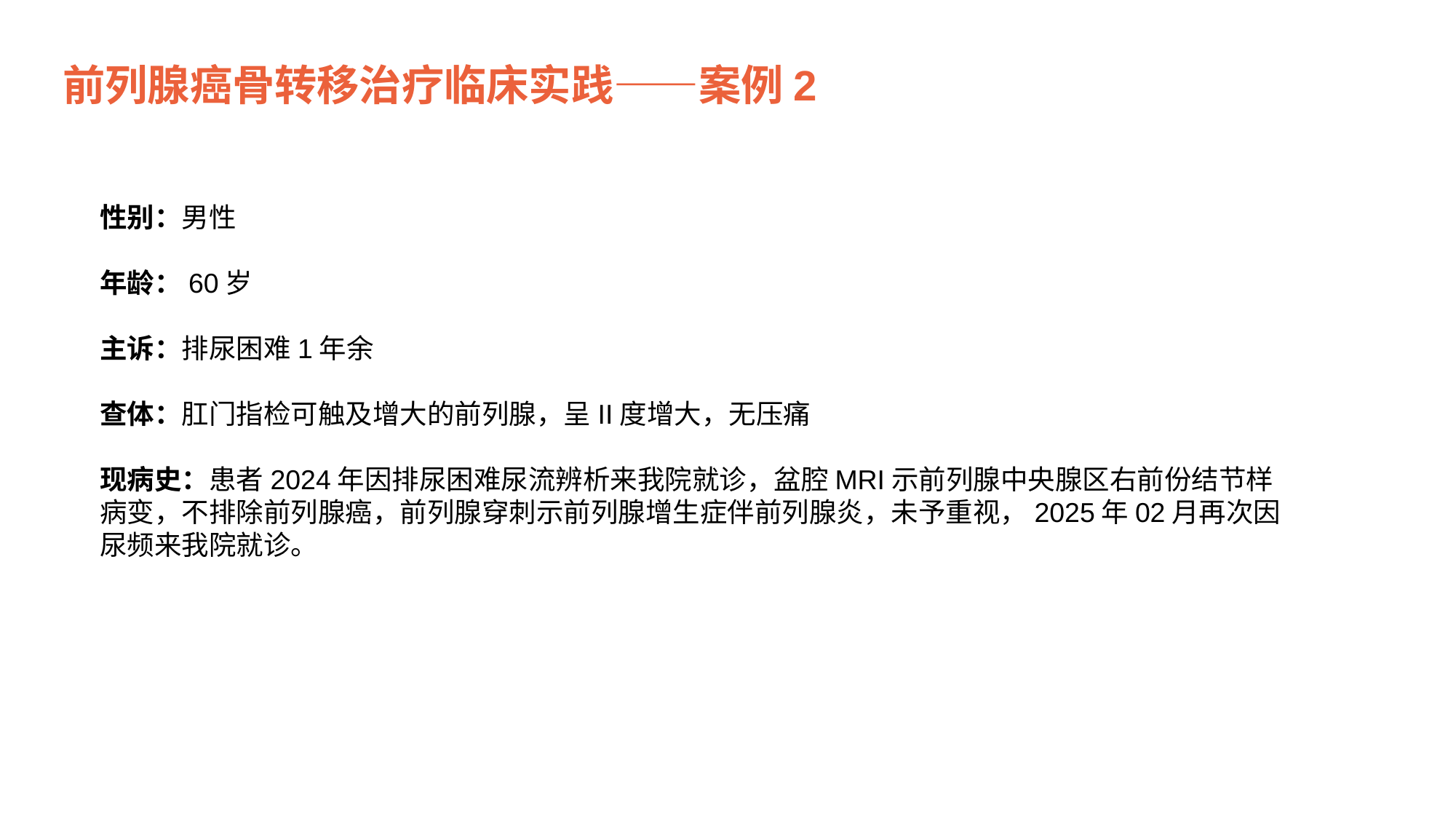

前列腺癌骨转移治疗临床实践——案例2
性别：男性

年龄：60岁

主诉：排尿困难1年余

查体：肛门指检可触及增大的前列腺，呈II度增大，无压痛

现病史：患者2024年因排尿困难尿流辨析来我院就诊，盆腔MRI示前列腺中央腺区右前份结节样病变，不排除前列腺癌，前列腺穿刺示前列腺增生症伴前列腺炎，未予重视，2025年02月再次因尿频来我院就诊。